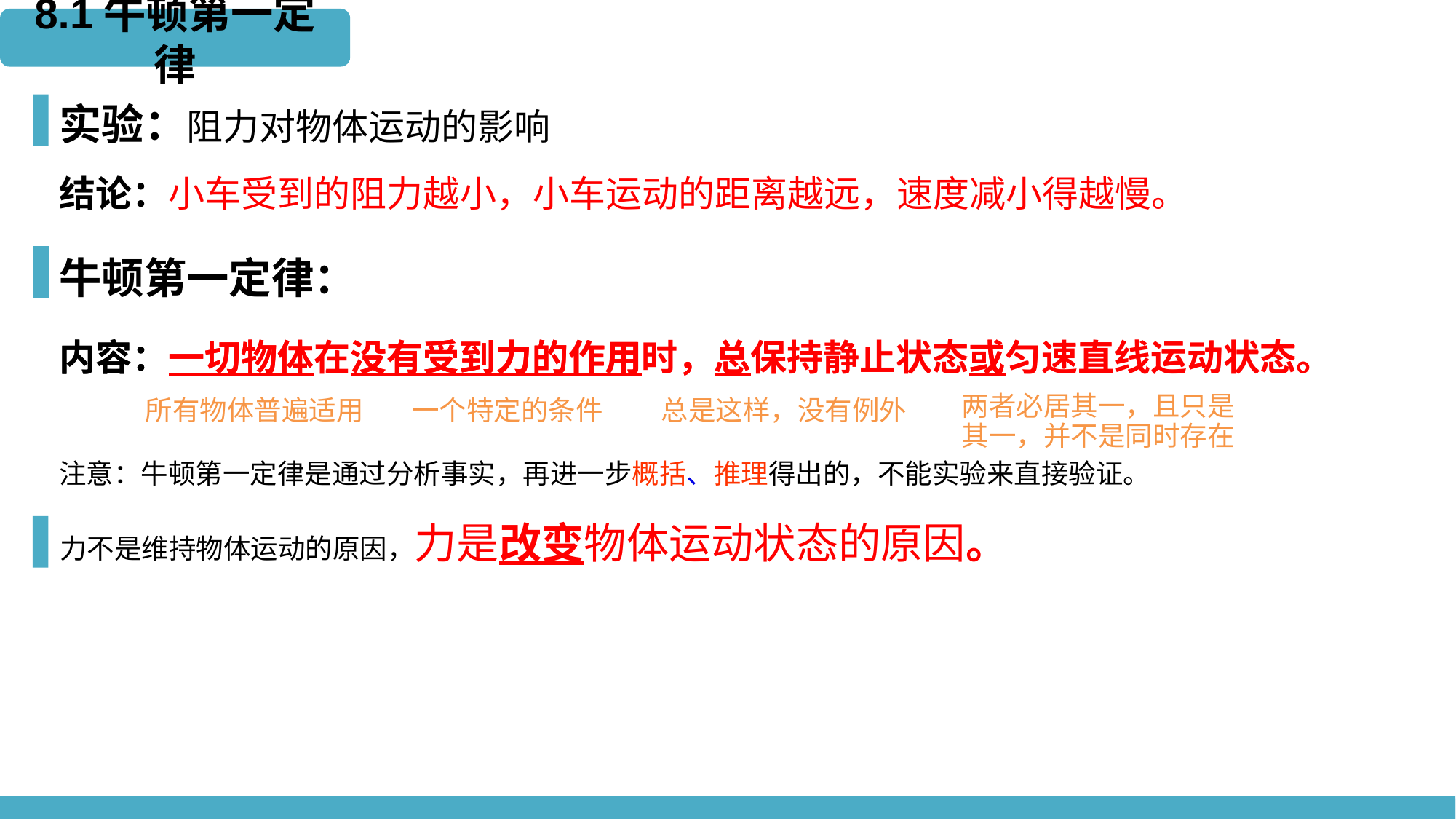

8.1牛顿第一定律
实验：阻力对物体运动的影响
结论：小车受到的阻力越小，小车运动的距离越远，速度减小得越慢。

牛顿第一定律：

内容：一切物体在没有受到力的作用时，总保持静止状态或匀速直线运动状态。
内容：一切物体在没有受到力的作用时，总保持静止状态或匀速直线运动状态。
所有物体普遍适用
一个特定的条件
总是这样，没有例外
两者必居其一，且只是其一，并不是同时存在
注意：牛顿第一定律是通过分析事实，再进一步概括、推理得出的，不能实验来直接验证。
力不是维持物体运动的原因，力是改变物体运动状态的原因。